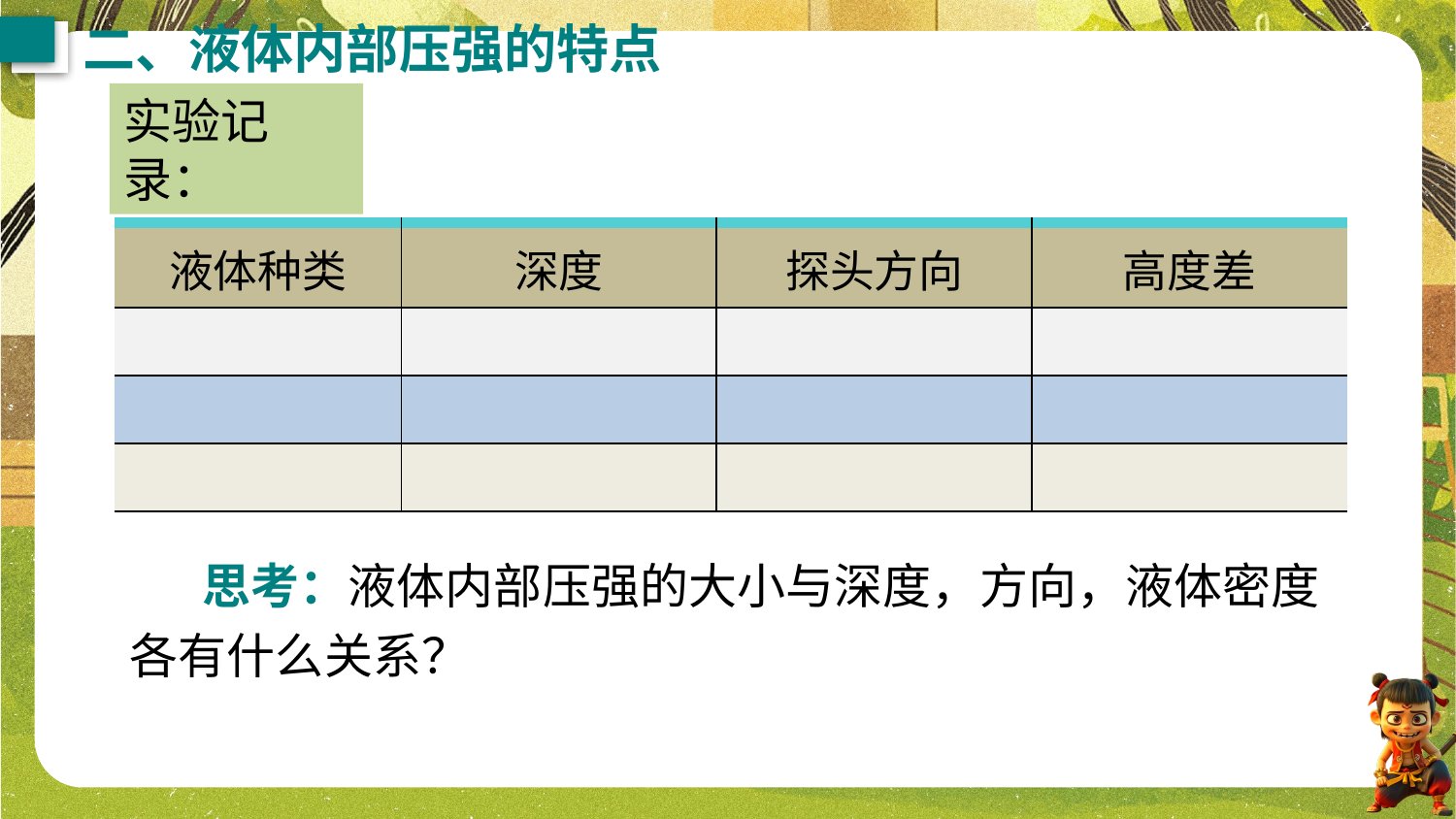

二、液体内部压强的特点

实验记录：
| 液体种类 | 深度 | 探头方向 | 高度差 |
| --- | --- | --- | --- |
|  |  |  |  |
|  |  |  |  |
|  |  |  |  |
思考：液体内部压强的大小与深度，方向，液体密度各有什么关系？